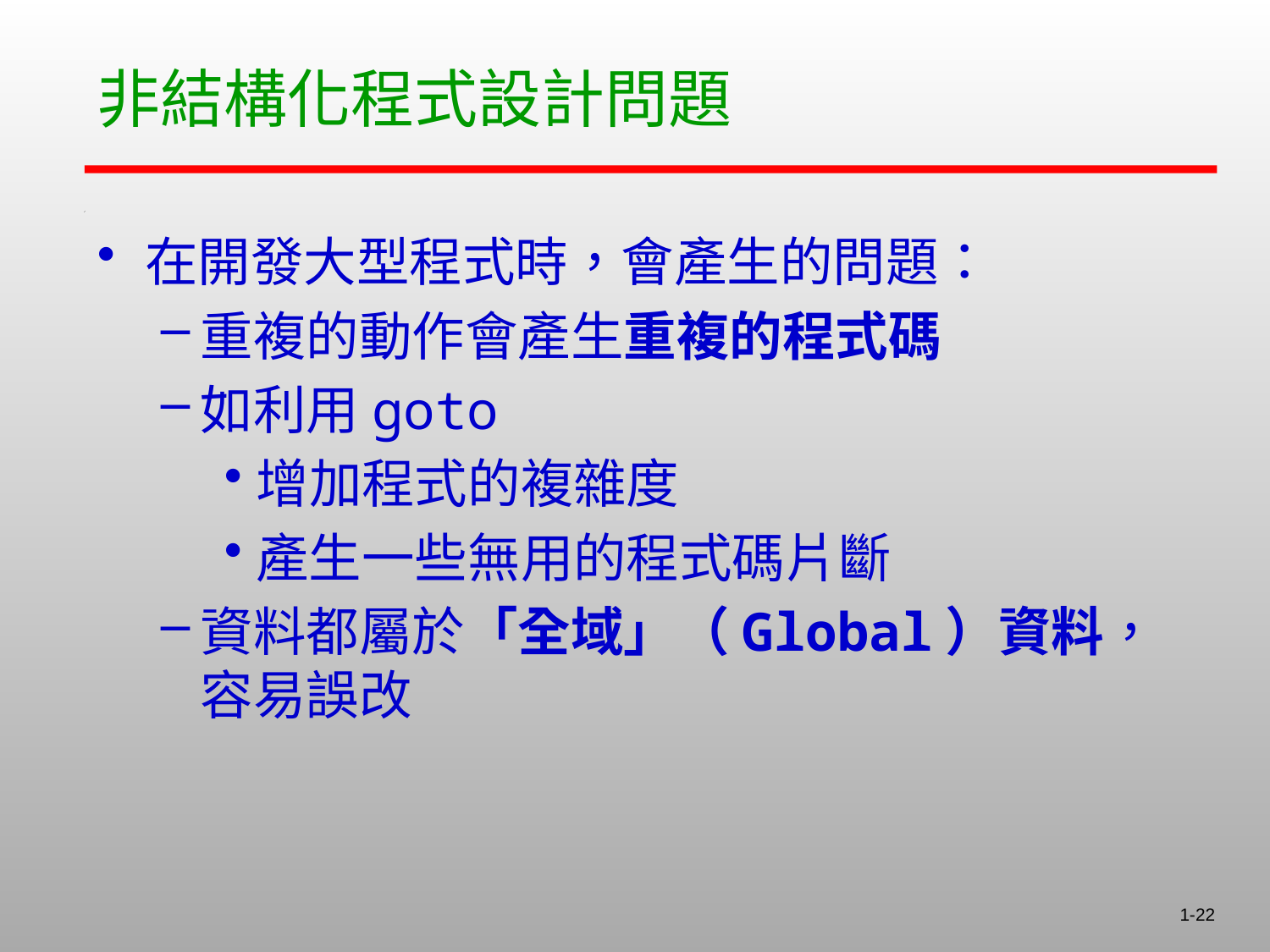

# 非結構化程式設計問題
在開發大型程式時，會產生的問題：
重複的動作會產生重複的程式碼
如利用goto
增加程式的複雜度
產生一些無用的程式碼片斷
資料都屬於「全域」（Global）資料，容易誤改
1-22